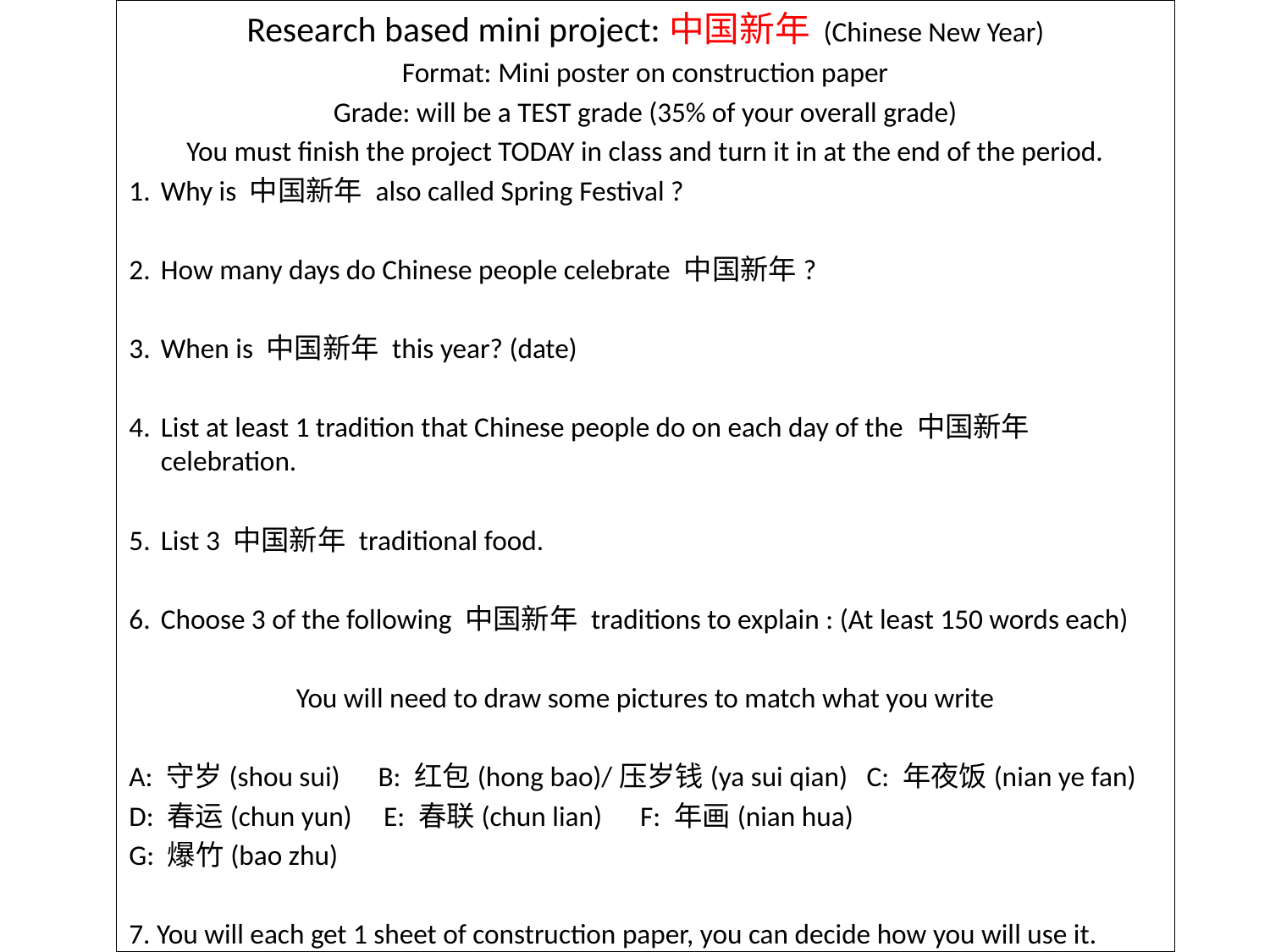

Research based mini project:中国新年 (Chinese New Year)
Format: Mini poster on construction paper
Grade: will be a TEST grade (35% of your overall grade)
You must finish the project TODAY in class and turn it in at the end of the period.
Why is 中国新年 also called Spring Festival ?

How many days do Chinese people celebrate 中国新年?

When is 中国新年 this year? (date)

List at least 1 tradition that Chinese people do on each day of the 中国新年celebration.

List 3 中国新年 traditional food.

Choose 3 of the following 中国新年 traditions to explain : (At least 150 words each)

You will need to draw some pictures to match what you write

A: 守岁(shou sui)      B: 红包(hong bao)/压岁钱(ya sui qian)   C: 年夜饭(nian ye fan)
D: 春运(chun yun)     E: 春联(chun lian)      F: 年画(nian hua)
G: 爆竹(bao zhu)

7. You will each get 1 sheet of construction paper, you can decide how you will use it.